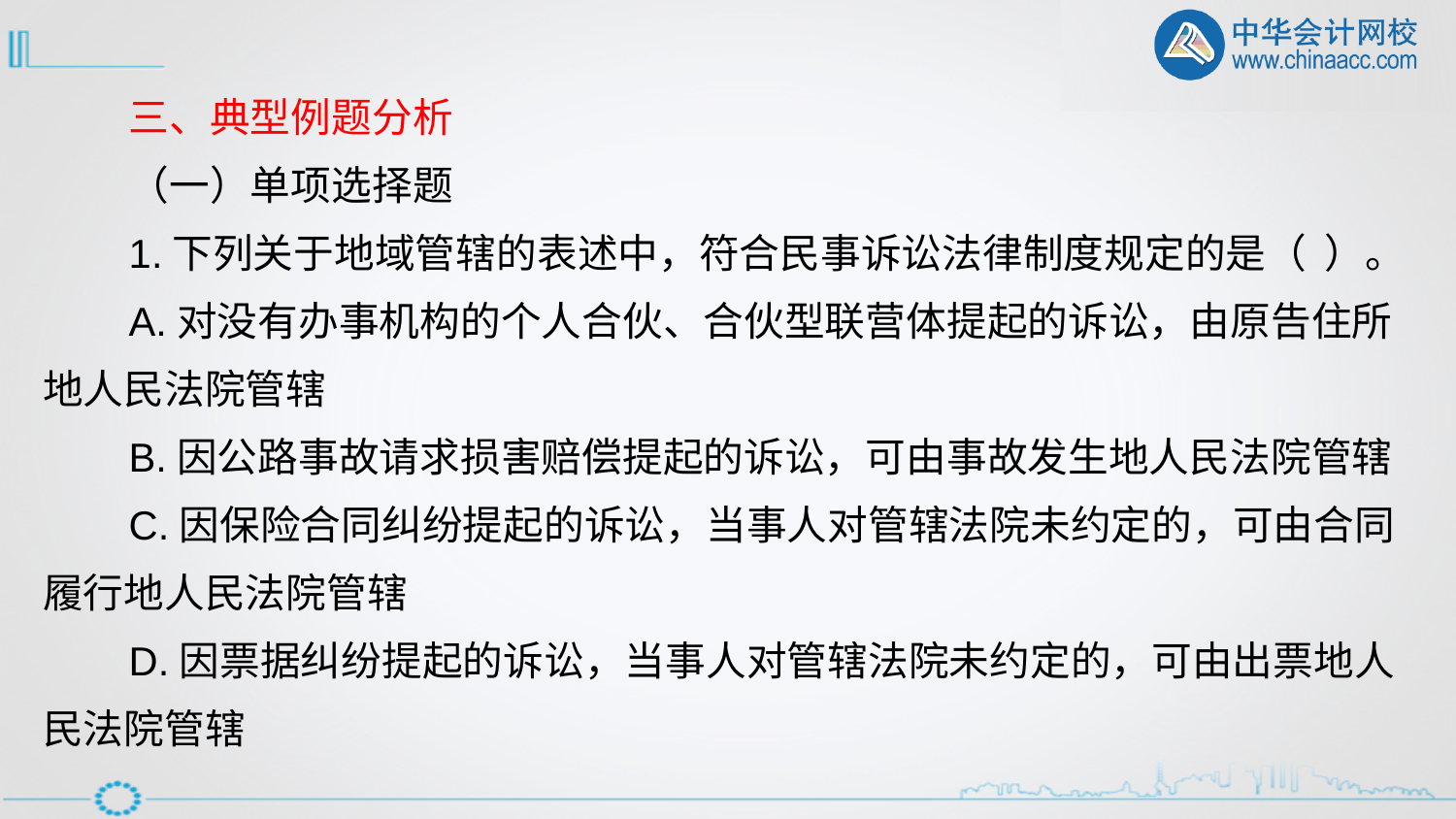

三、典型例题分析
（一）单项选择题
1.下列关于地域管辖的表述中，符合民事诉讼法律制度规定的是（  ）。
A.对没有办事机构的个人合伙、合伙型联营体提起的诉讼，由原告住所地人民法院管辖
B.因公路事故请求损害赔偿提起的诉讼，可由事故发生地人民法院管辖
C.因保险合同纠纷提起的诉讼，当事人对管辖法院未约定的，可由合同履行地人民法院管辖
D.因票据纠纷提起的诉讼，当事人对管辖法院未约定的，可由出票地人民法院管辖